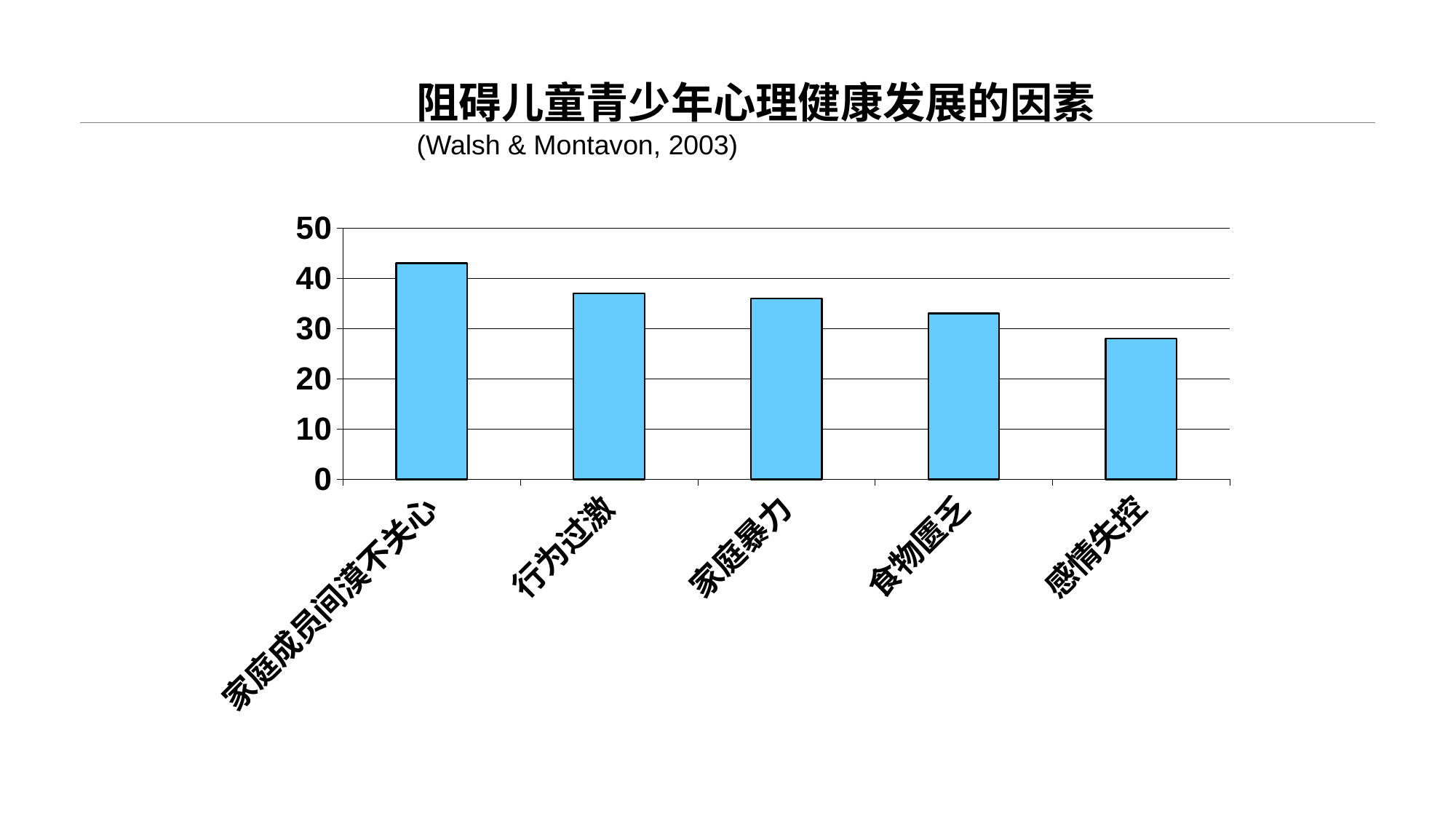

阻碍儿童青少年心理健康发展的因素 (Walsh & Montavon, 2003)

### Chart

| Category | East |
|---|---|
| 家庭成员间漠不关心 | 43.0 |
| 行为过激 | 37.0 |
| 家庭暴力 | 36.0 |
| 食物匮乏 | 33.0 |
| 感情失控 | 28.0 |